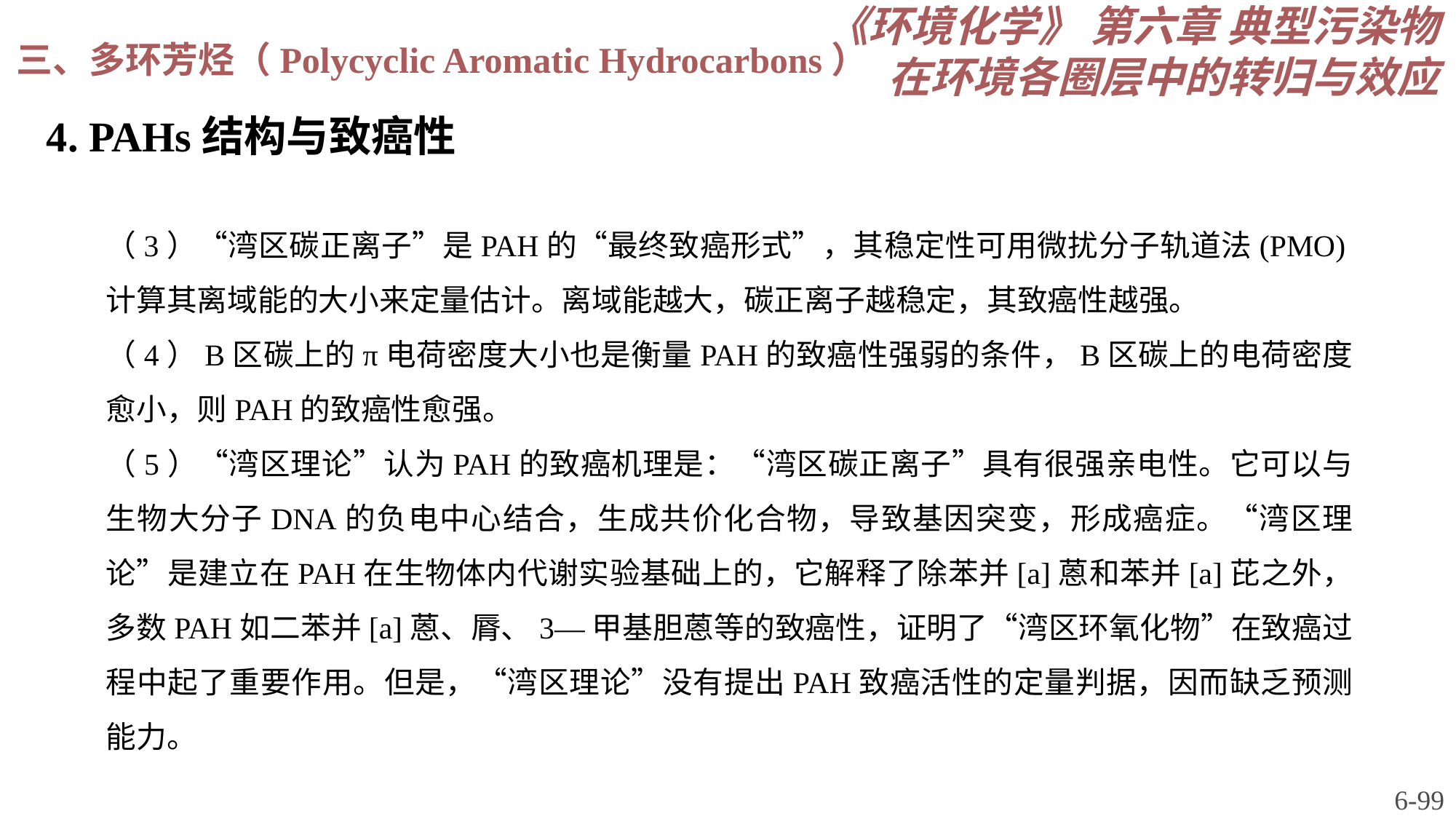

《环境化学》 第六章 典型污染物在环境各圈层中的转归与效应
三、多环芳烃（Polycyclic Aromatic Hydrocarbons）
4. PAHs结构与致癌性

（3）“湾区碳正离子”是PAH的“最终致癌形式”，其稳定性可用微扰分子轨道法(PMO)计算其离域能的大小来定量估计。离域能越大，碳正离子越稳定，其致癌性越强。
（4）B区碳上的π电荷密度大小也是衡量PAH的致癌性强弱的条件，B区碳上的电荷密度愈小，则PAH的致癌性愈强。
（5）“湾区理论”认为PAH的致癌机理是：“湾区碳正离子”具有很强亲电性。它可以与生物大分子DNA的负电中心结合，生成共价化合物，导致基因突变，形成癌症。“湾区理论”是建立在PAH在生物体内代谢实验基础上的，它解释了除苯并[a]蒽和苯并[a]芘之外，多数PAH如二苯并[a]蒽、脣、3—甲基胆蒽等的致癌性，证明了“湾区环氧化物”在致癌过程中起了重要作用。但是，“湾区理论”没有提出PAH致癌活性的定量判据，因而缺乏预测能力。
6-99